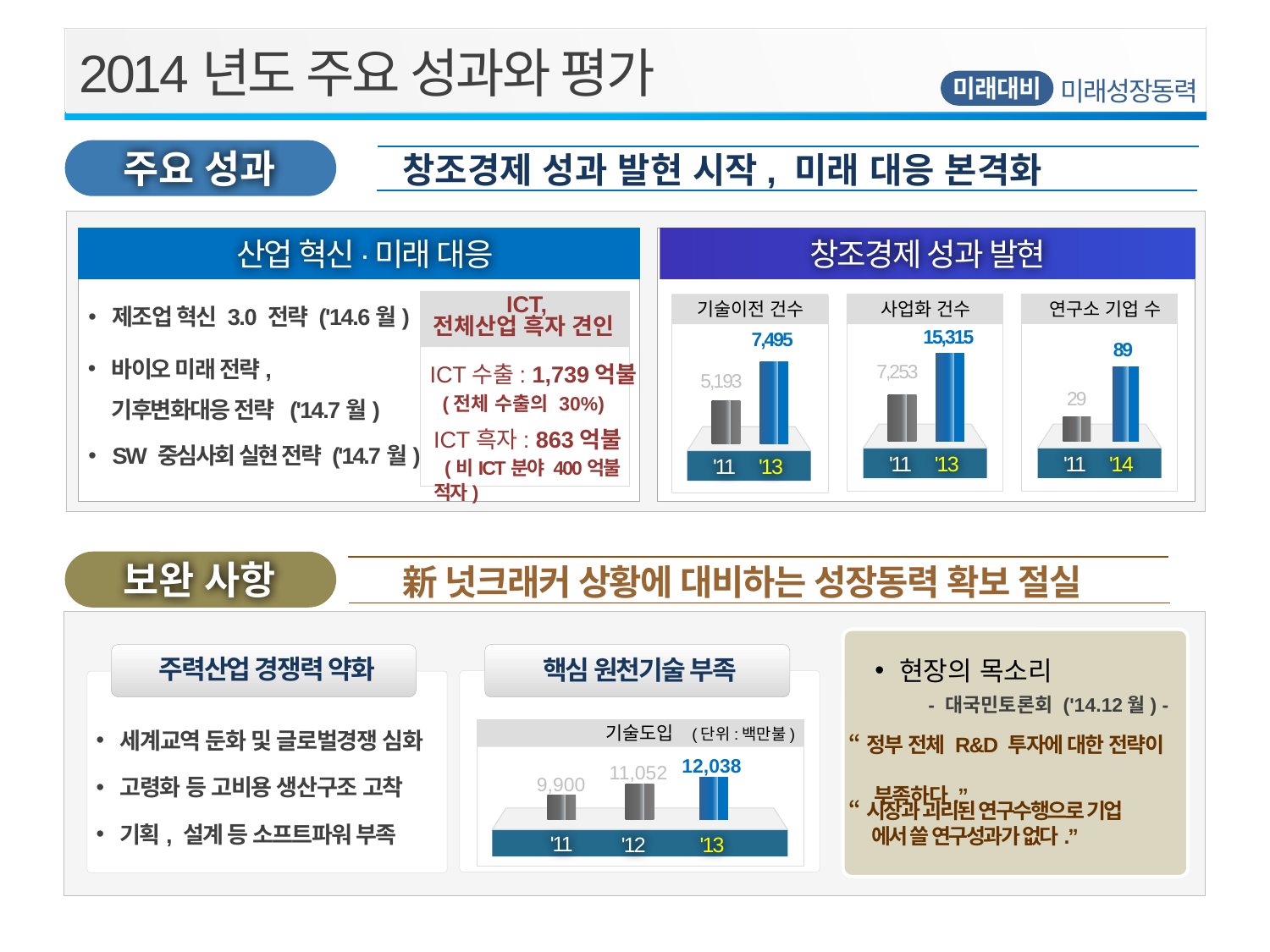

2014년도 주요 성과와 평가
미래대비
미래성장동력

주요 성과
창조경제 성과 발현 시작, 미래 대응 본격화

산업 혁신 ∙ 미래 대응
창조경제 성과 발현

ICT,
전체산업 흑자 견인

연구소 기업 수

89

29

'11
'14

기술이전 건수

7,495
5,193

'11
'13

사업화 건수

15,315
7,253

'11
'13

제조업 혁신 3.0 전략 ('14.6월)
바이오 미래 전략,
기후변화대응 전략  ('14.7월)
ICT수출: 1,739억불
  (전체 수출의 30%)
ICT흑자: 863억불
  (비ICT분야 400억불 적자)
SW 중심사회 실현 전략 ('14.7월)

보완 사항
新 넛크래커 상황에 대비하는 성장동력 확보 절실

핵심 원천기술 부족
현장의 목소리
주력산업 경쟁력 약화

- 대국민토론회 ('14.12월) -
기술도입   (단위:백만불)

세계교역 둔화 및 글로벌경쟁 심화
“정부 전체 R&D 투자에 대한 전략이
    부족하다.”
11,052
12,038
9,900
고령화 등 고비용 생산구조 고착

“시장과 괴리된 연구수행으로 기업
    에서 쓸 연구성과가 없다.”

기획, 설계 등 소프트파워 부족
'11
'12
'13